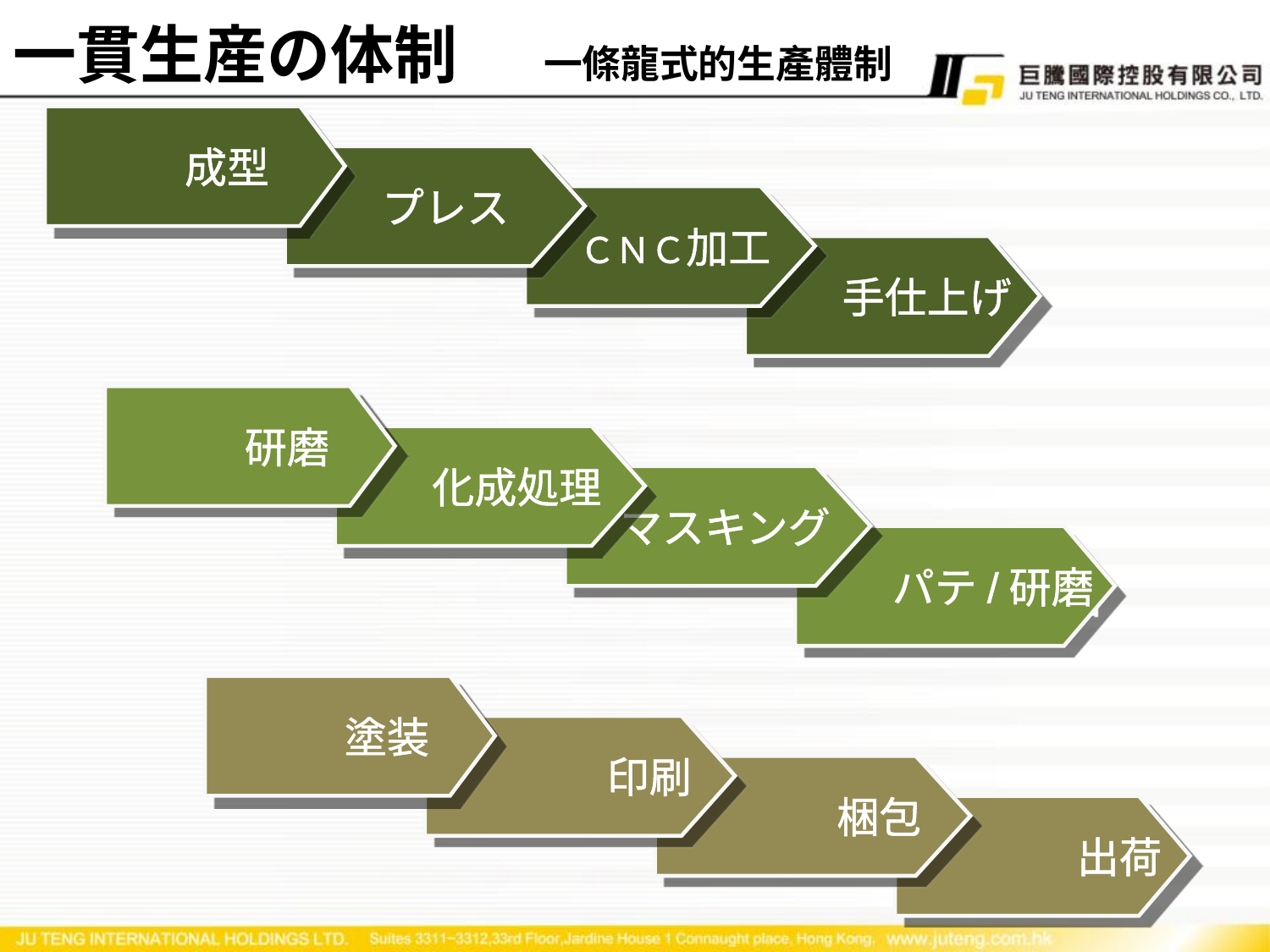

一貫生産の体制      一條龍式的生產體制
　　　成型
　　プレス
　ＣＮＣ加工
　　手仕上げ
　　　研磨
　　化成処理
　マスキング
　　パテ/研磨

　　　塗装
　　　　印刷
　　　　梱包
　　　　出荷